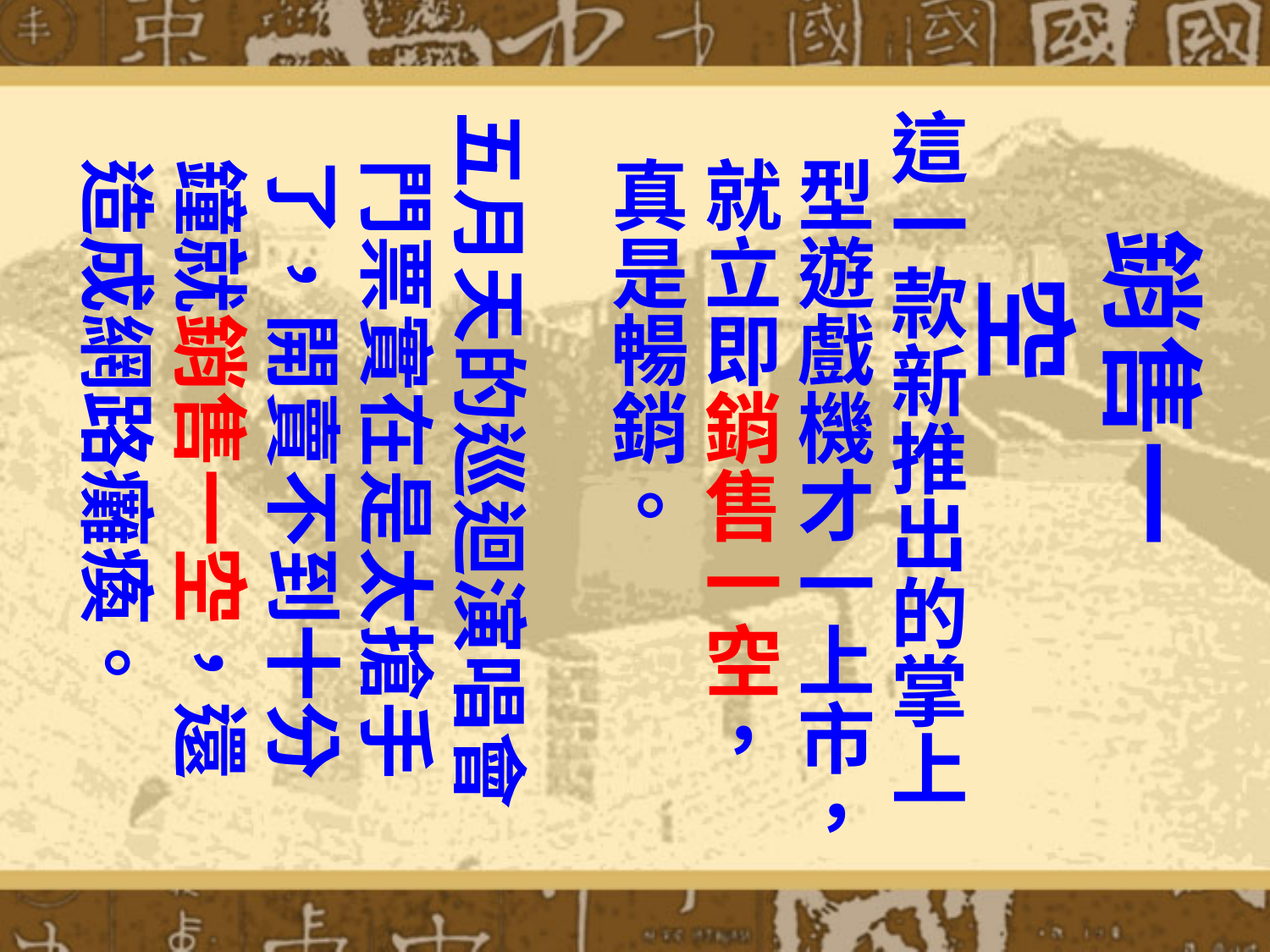

這一款新推出的掌上型遊戲機才一上市，就立即銷售一空，真是暢銷。
五月天的巡迴演唱會門票實在是太搶手了，開賣不到十分鐘就銷售一空，還造成網路癱瘓。
銷售一空